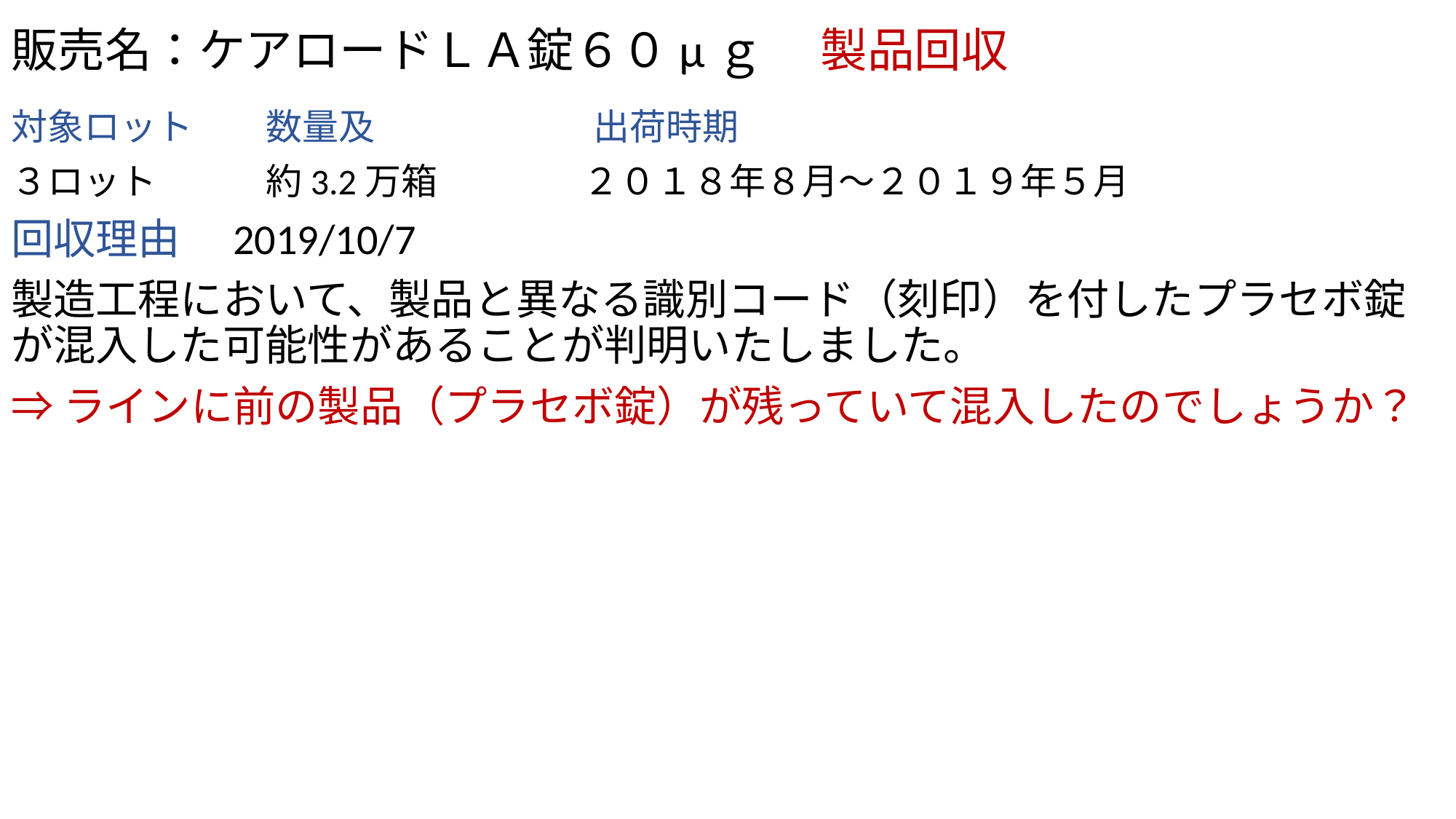

# 販売名：ケアロードＬＡ錠６０μｇ 　製品回収
対象ロット　　数量及　　　　　　出荷時期
３ロット　　　約3.2万箱　　　　２０１８年８月～２０１９年５月
回収理由　2019/10/7
製造工程において、製品と異なる識別コード（刻印）を付したプラセボ錠が混入した可能性があることが判明いたしました。
⇒ラインに前の製品（プラセボ錠）が残っていて混入したのでしょうか？